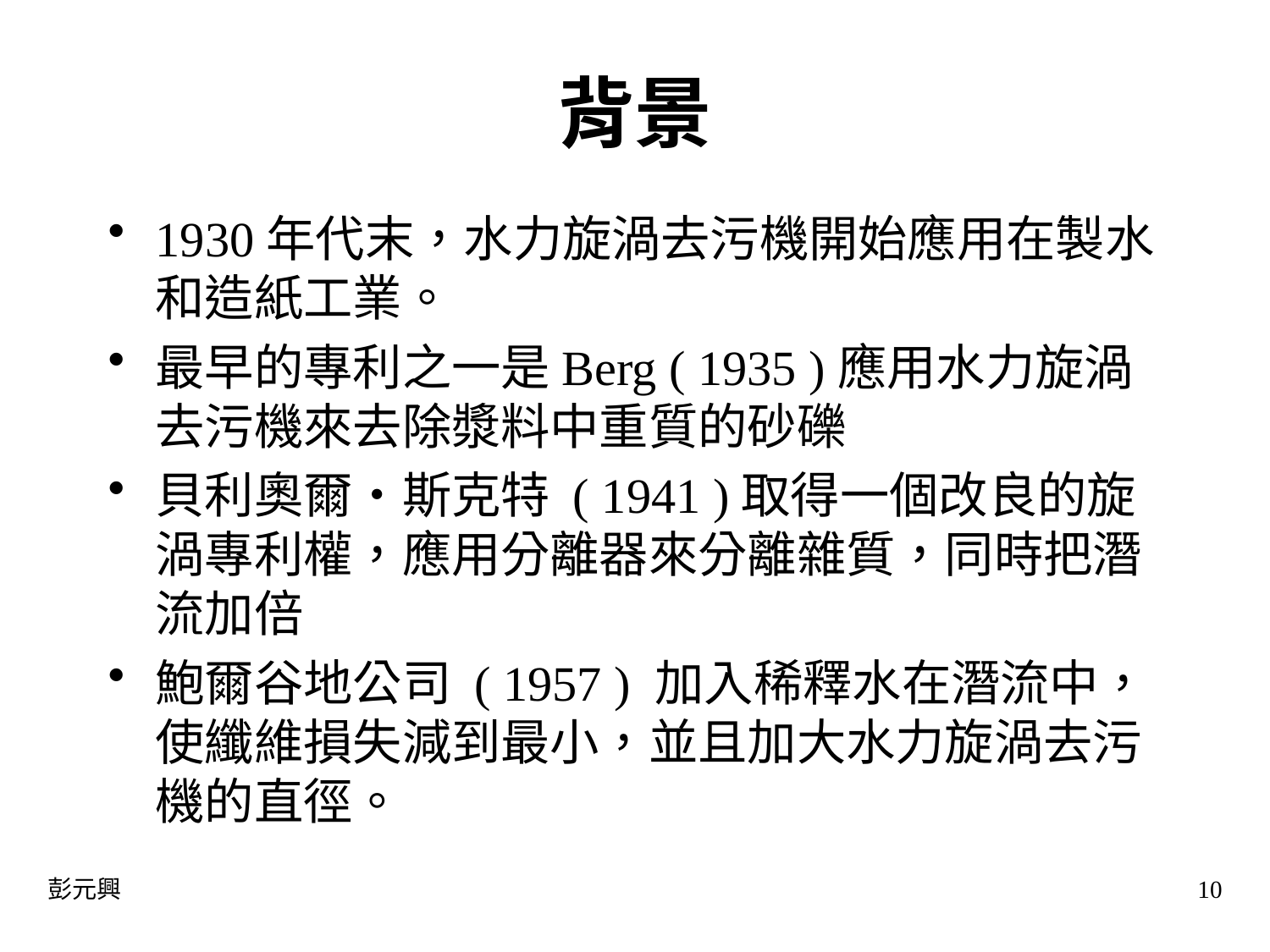

# 背景
1930年代末，水力旋渦去污機開始應用在製水和造紙工業。
最早的專利之一是Berg ( 1935 )應用水力旋渦去污機來去除漿料中重質的砂礫
貝利奧爾‧斯克特 ( 1941 )取得一個改良的旋渦專利權，應用分離器來分離雜質，同時把潛流加倍
鮑爾谷地公司 ( 1957 ) 加入稀釋水在潛流中，使纖維損失減到最小，並且加大水力旋渦去污機的直徑。
彭元興
10